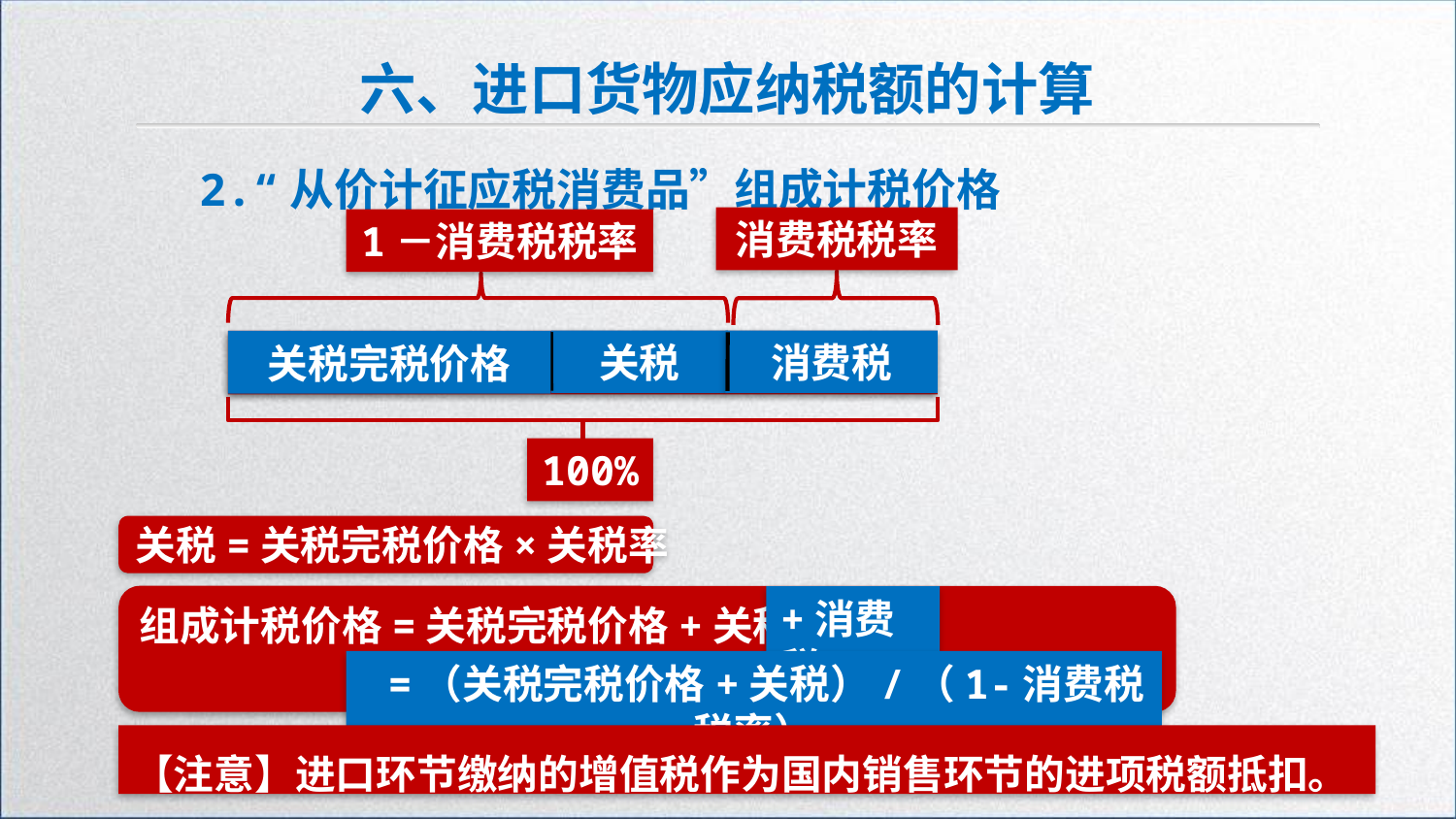

六、进口货物应纳税额的计算

2.“从价计征应税消费品”组成计税价格

消费税税率
1－消费税税率
消费税
关税

关税完税价格
100%
关税=关税完税价格×关税率
组成计税价格=关税完税价格+关税

+消费税
 =（关税完税价格+关税）/（1-消费税税率）
【注意】进口环节缴纳的增值税作为国内销售环节的进项税额抵扣。